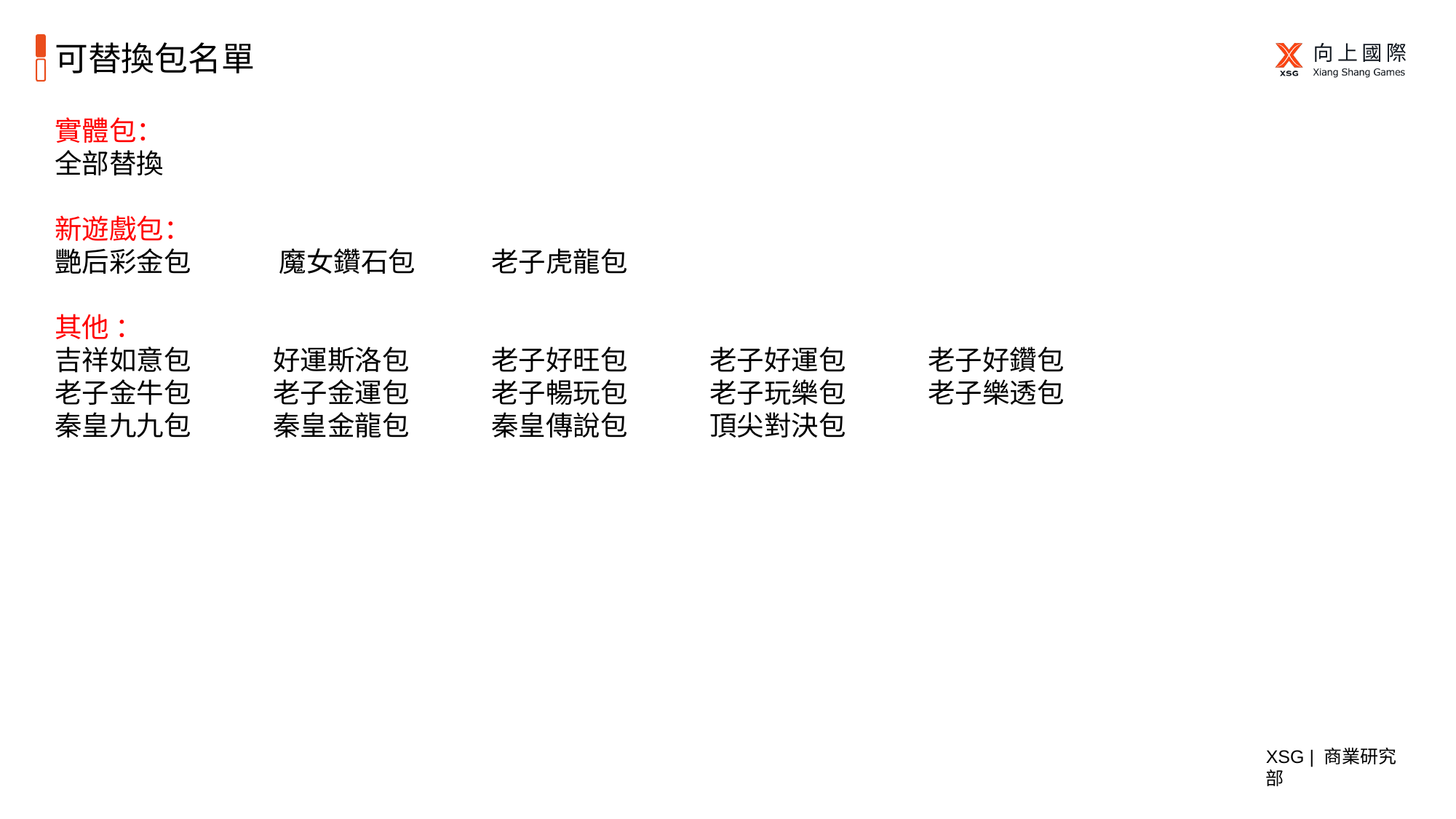

# 可替換包名單
實體包：
全部替換

新遊戲包：
艷后彩金包 	 魔女鑽石包  	老子虎龍包

其他 ：
吉祥如意包	好運斯洛包	老子好旺包	老子好運包	老子好鑽包
老子金牛包	老子金運包	老子暢玩包	老子玩樂包	老子樂透包
秦皇九九包	秦皇金龍包	秦皇傳說包	頂尖對決包